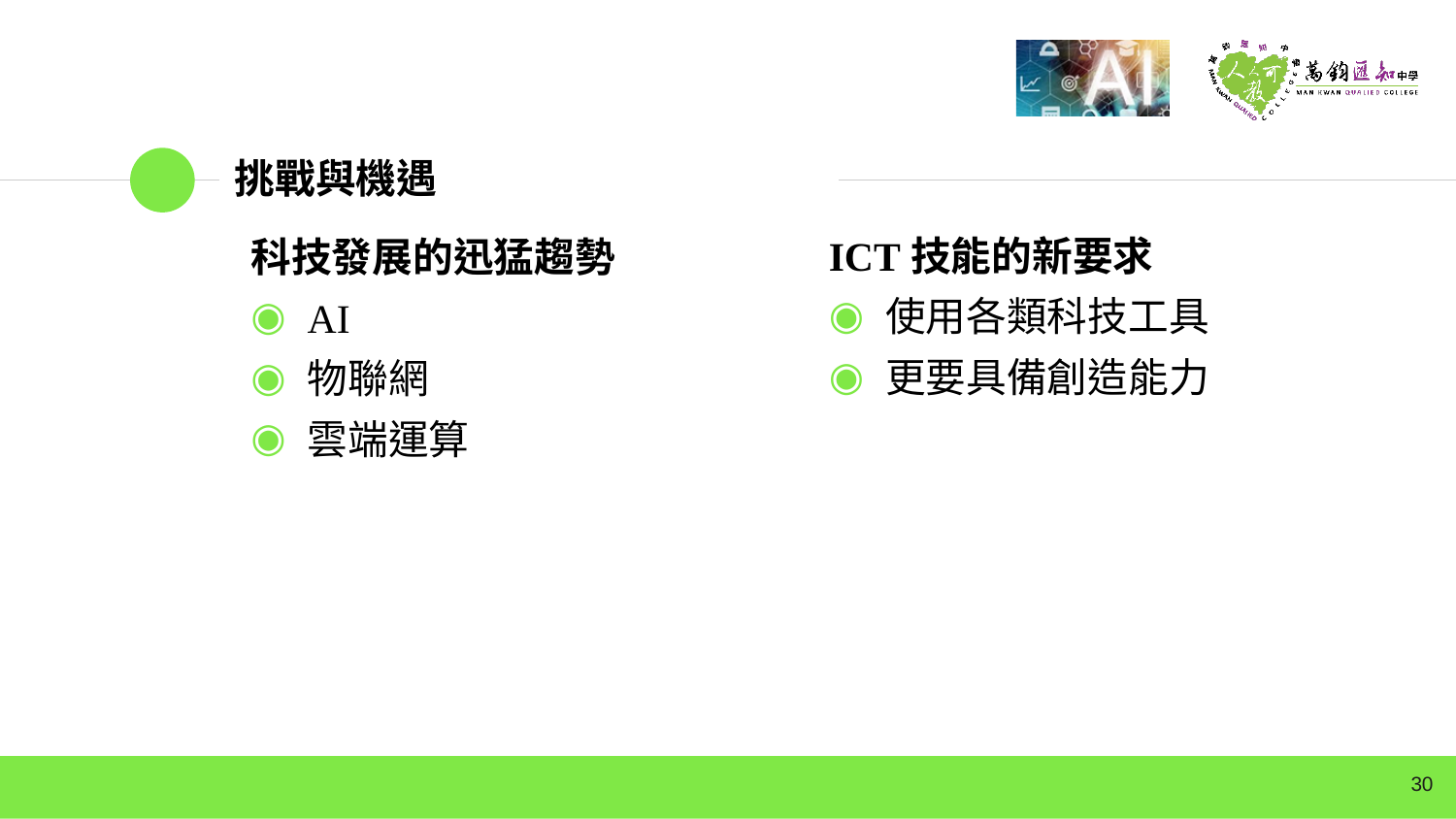

# 挑戰與機遇
ICT技能的新要求
使用各類科技工具
更要具備創造能力

科技發展的迅猛趨勢
AI
物聯網
雲端運算

30